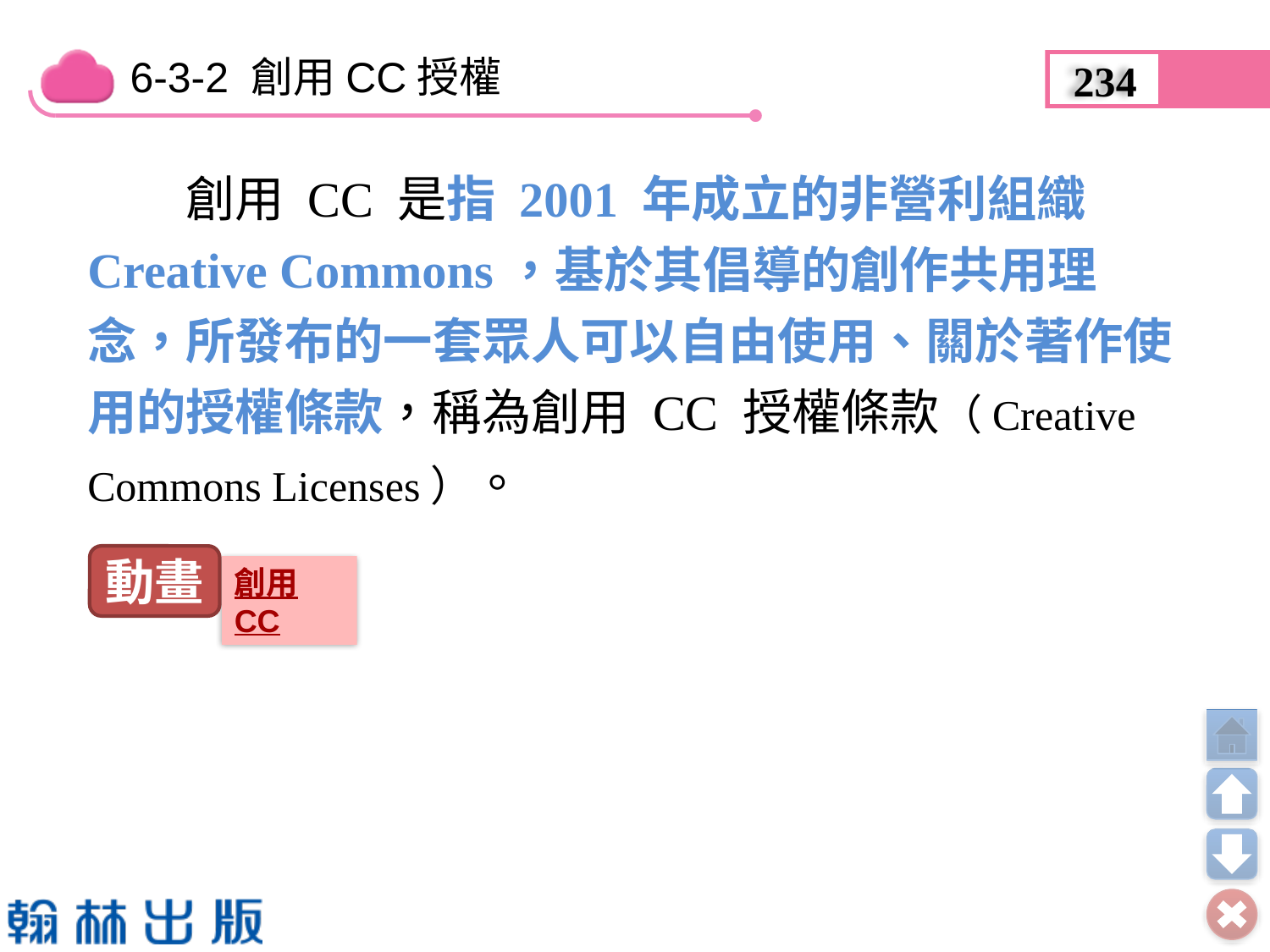

234
　　創用 CC 是指 2001 年成立的非營利組織Creative Commons，基於其倡導的創作共用理念，所發布的一套眾人可以自由使用、關於著作使用的授權條款，稱為創用 CC 授權條款（Creative Commons Licenses）。
動畫
創用CC